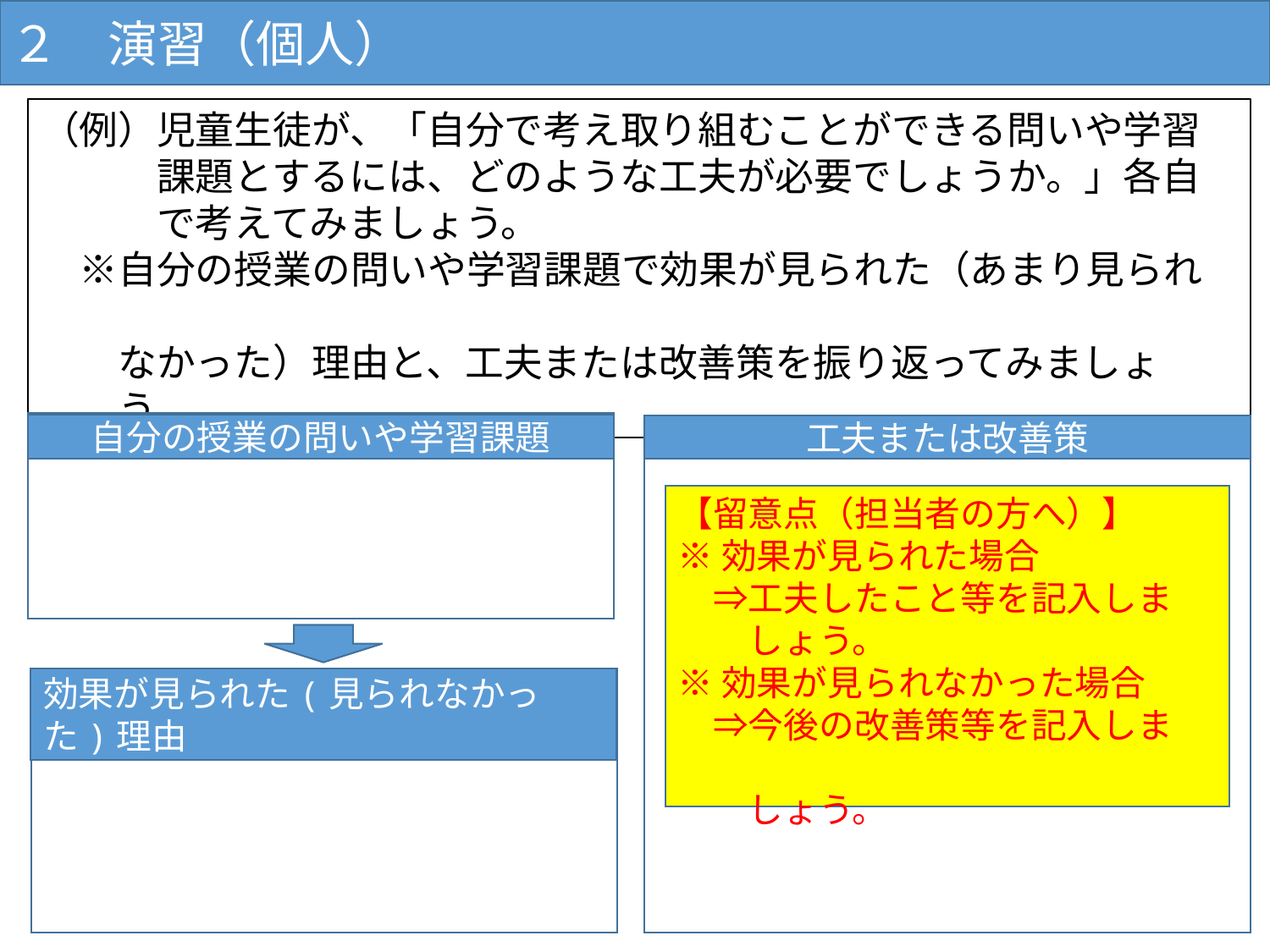

２　演習（個人）
（例）児童生徒が、「自分で考え取り組むことができる問いや学習
　　　課題とするには、どのような工夫が必要でしょうか。」各自
　　　で考えてみましょう。
　※自分の授業の問いや学習課題で効果が見られた（あまり見られ
　　なかった）理由と、工夫または改善策を振り返ってみましょ
　　う。

自分の授業の問いや学習課題
工夫または改善策

【留意点（担当者の方へ）】
※効果が見られた場合
　⇒工夫したこと等を記入しま
　　しょう。
※効果が見られなかった場合
　⇒今後の改善策等を記入しま
　　しょう。

効果が見られた(見られなかった)理由